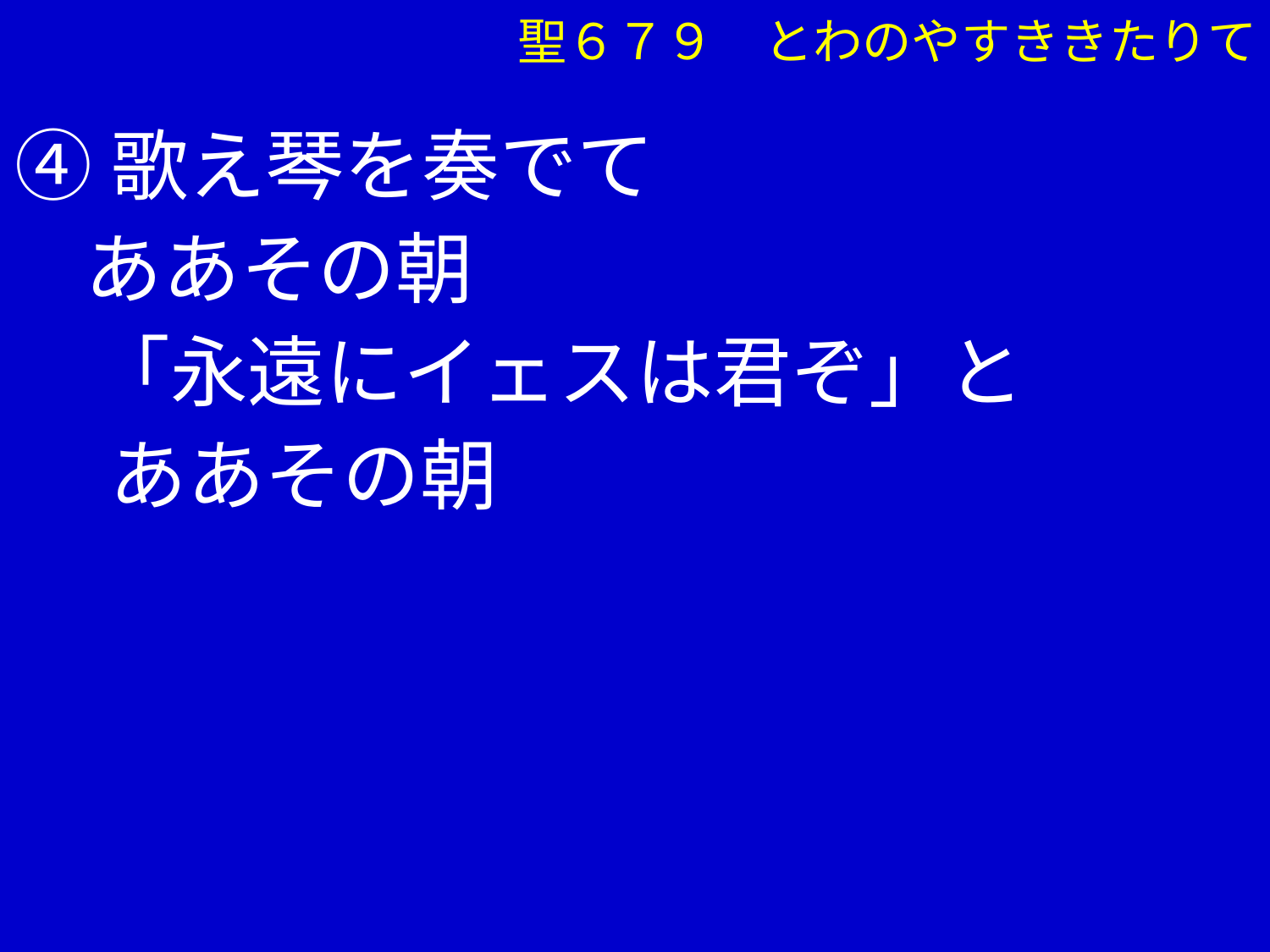

聖６７９　とわのやすききたりて
④歌え琴を奏でて
   ああその朝
　「永遠にイェスは君ぞ」と
　 ああその朝